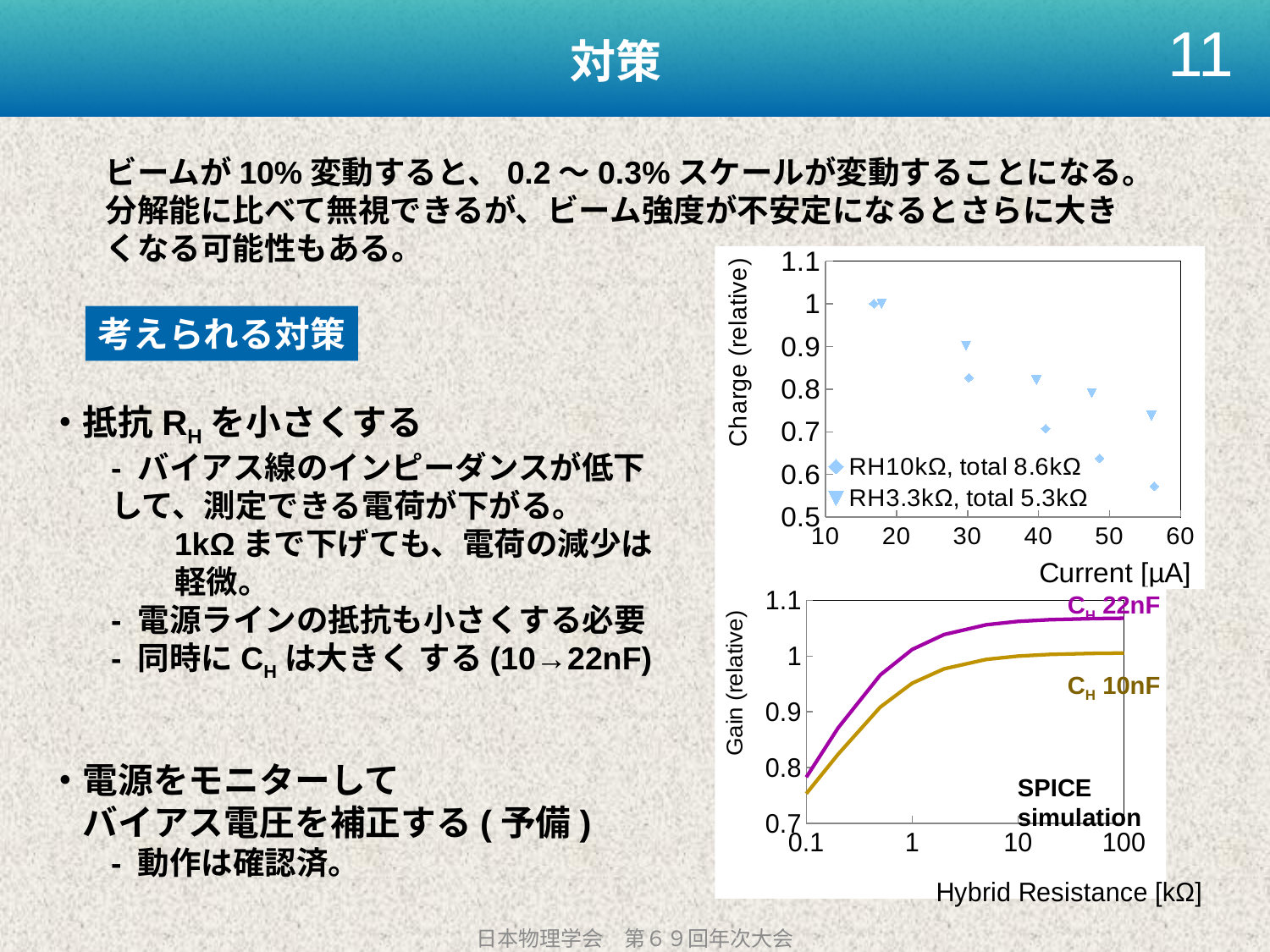

# 対策
11
ビームが10%変動すると、0.2～0.3%スケールが変動することになる。
分解能に比べて無視できるが、ビーム強度が不安定になるとさらに大きくなる可能性もある。

### Chart

| Category | RH10kΩ, total 8.6kΩ | RH3.3kΩ, total 5.3kΩ |
|---|---|---|
考えられる対策
・抵抗RHを小さくする
- バイアス線のインピーダンスが低下して、測定できる電荷が下がる。
1kΩまで下げても、電荷の減少は軽微。
- 電源ラインの抵抗も小さくする必要
- 同時にCHは大きく する(10→22nF)

・電源をモニターして
　バイアス電圧を補正する(予備)
- 動作は確認済。
CH 22nF

### Chart

| Category | 10n | 22n |
|---|---|---|
CH 10nF
SPICE
simulation
日本物理学会　第６９回年次大会